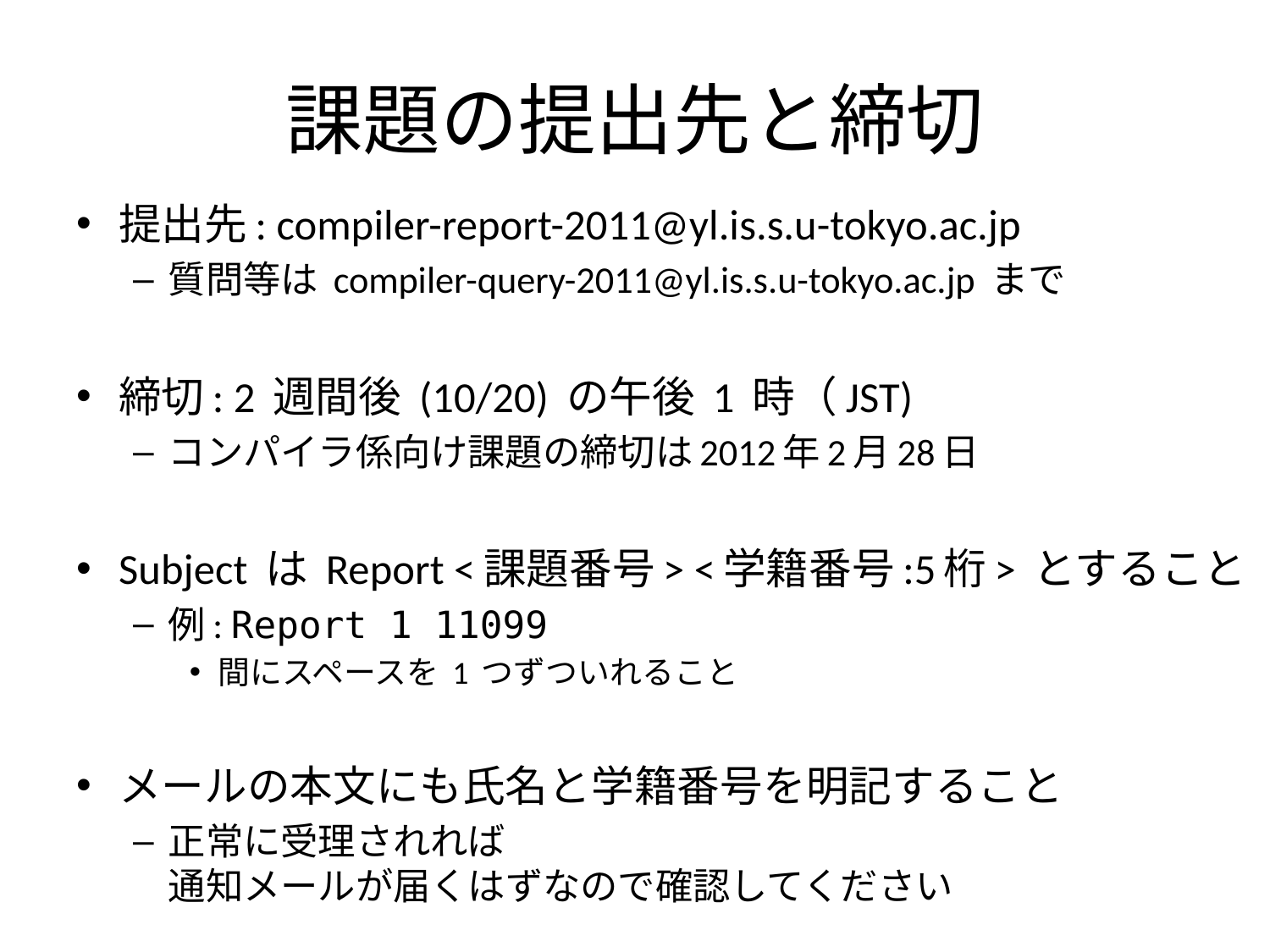

# 課題の提出先と締切
提出先: compiler-report-2011@yl.is.s.u-tokyo.ac.jp
質問等は compiler-query-2011@yl.is.s.u-tokyo.ac.jp まで

締切: 2 週間後 (10/20) の午後 1 時（JST)
コンパイラ係向け課題の締切は2012年2月28日

Subject は Report <課題番号> <学籍番号:5桁> とすること
例: Report 1 11099
間にスペースを 1 つずついれること

メールの本文にも氏名と学籍番号を明記すること
正常に受理されれば
通知メールが届くはずなので確認してください